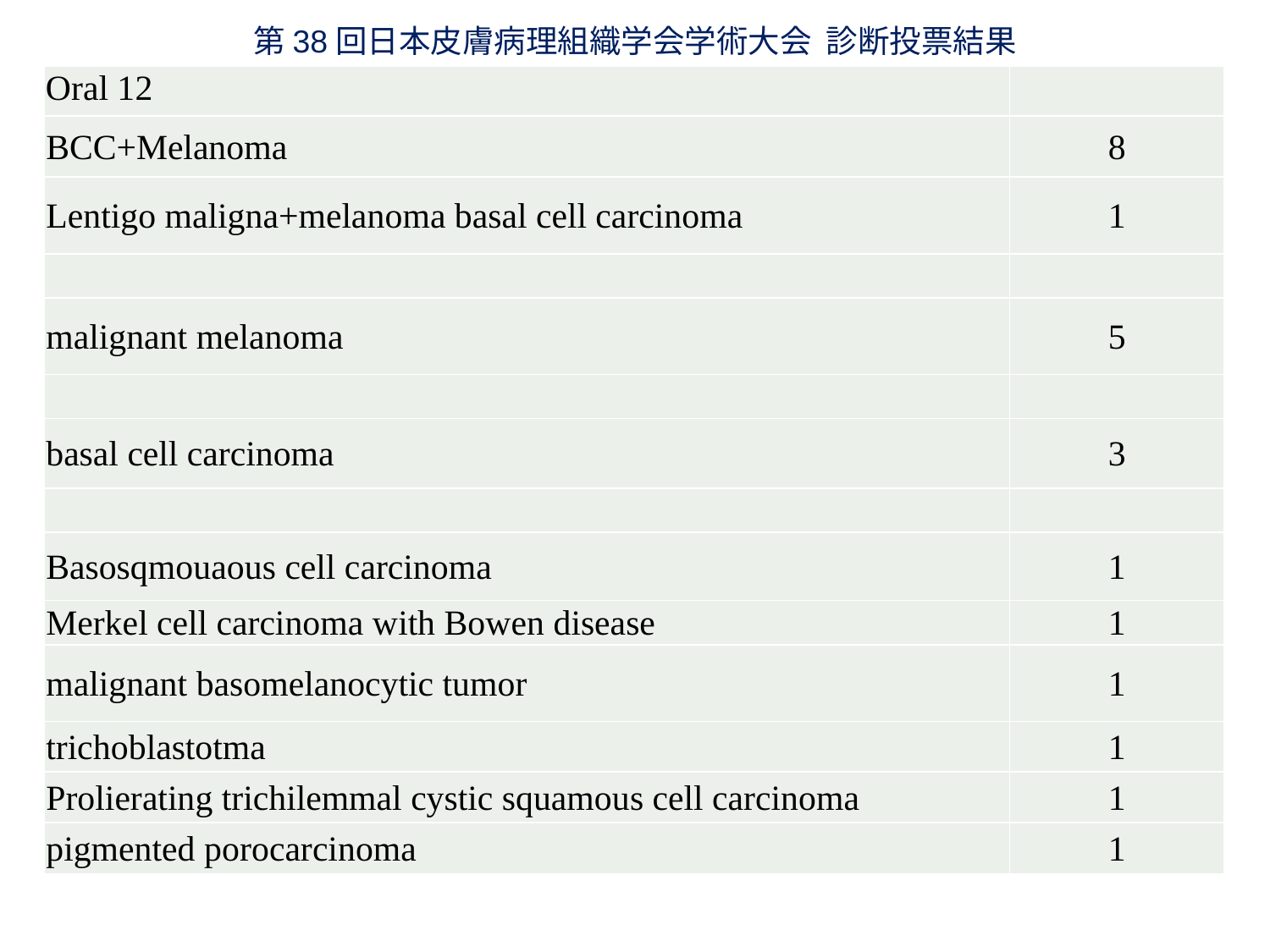

第38回日本皮膚病理組織学会学術大会  診断投票結果
| Oral 12 |  |
| --- | --- |
| BCC+Melanoma | 8 |
| Lentigo maligna+melanoma basal cell carcinoma | 1 |
|  |  |
| malignant melanoma | 5 |
|  |  |
| basal cell carcinoma | 3 |
|  |  |
| Basosqmouaous cell carcinoma | 1 |
| Merkel cell carcinoma with Bowen disease | 1 |
| malignant basomelanocytic tumor | 1 |
| trichoblastotma | 1 |
| Prolierating trichilemmal cystic squamous cell carcinoma | 1 |
| pigmented porocarcinoma | 1 |